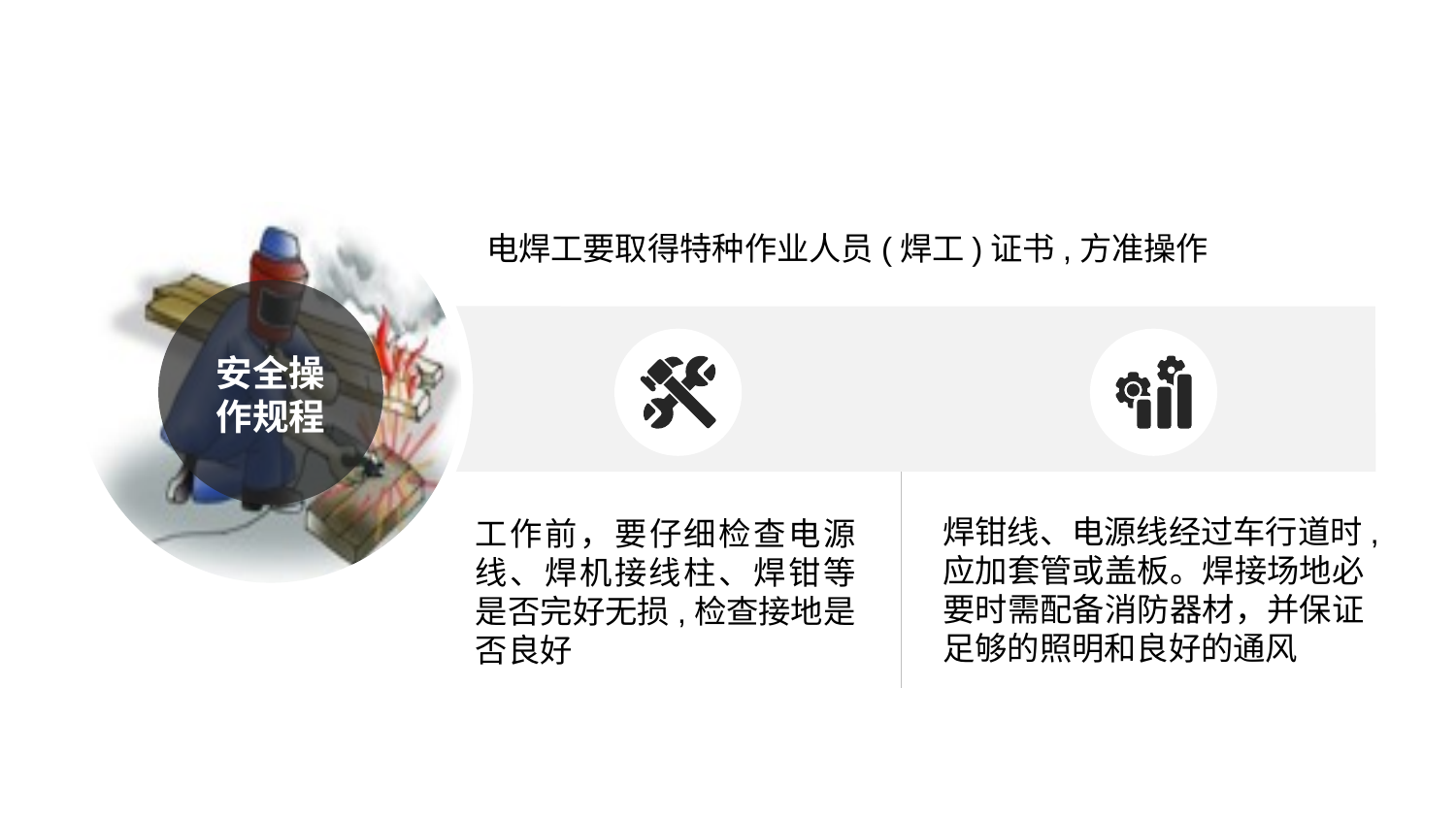

三、电焊安全操作规范

电焊工要取得特种作业人员(焊工)证书,方准操作
安全操
作规程
焊钳线、电源线经过车行道时,应加套管或盖板。焊接场地必要时需配备消防器材，并保证足够的照明和良好的通风
工作前，要仔细检查电源线、焊机接线柱、焊钳等是否完好无损,检查接地是否良好